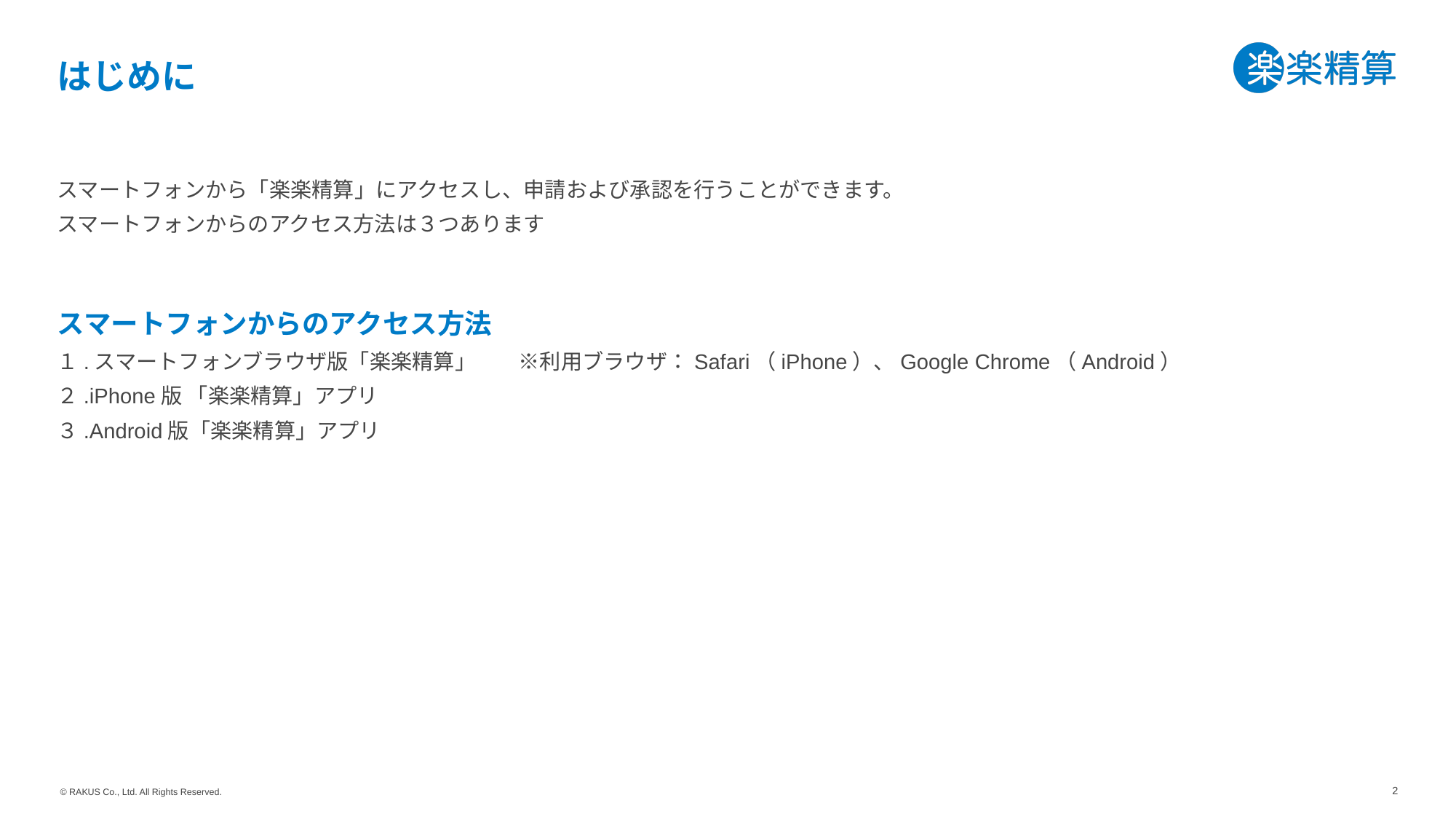

# はじめに
スマートフォンから「楽楽精算」にアクセスし、申請および承認を行うことができます。
スマートフォンからのアクセス方法は３つあります
スマートフォンからのアクセス方法
１.スマートフォンブラウザ版「楽楽精算」　　※利用ブラウザ：Safari（iPhone）、Google Chrome（Android）
２.iPhone版 「楽楽精算」アプリ
３.Android版「楽楽精算」アプリ
2